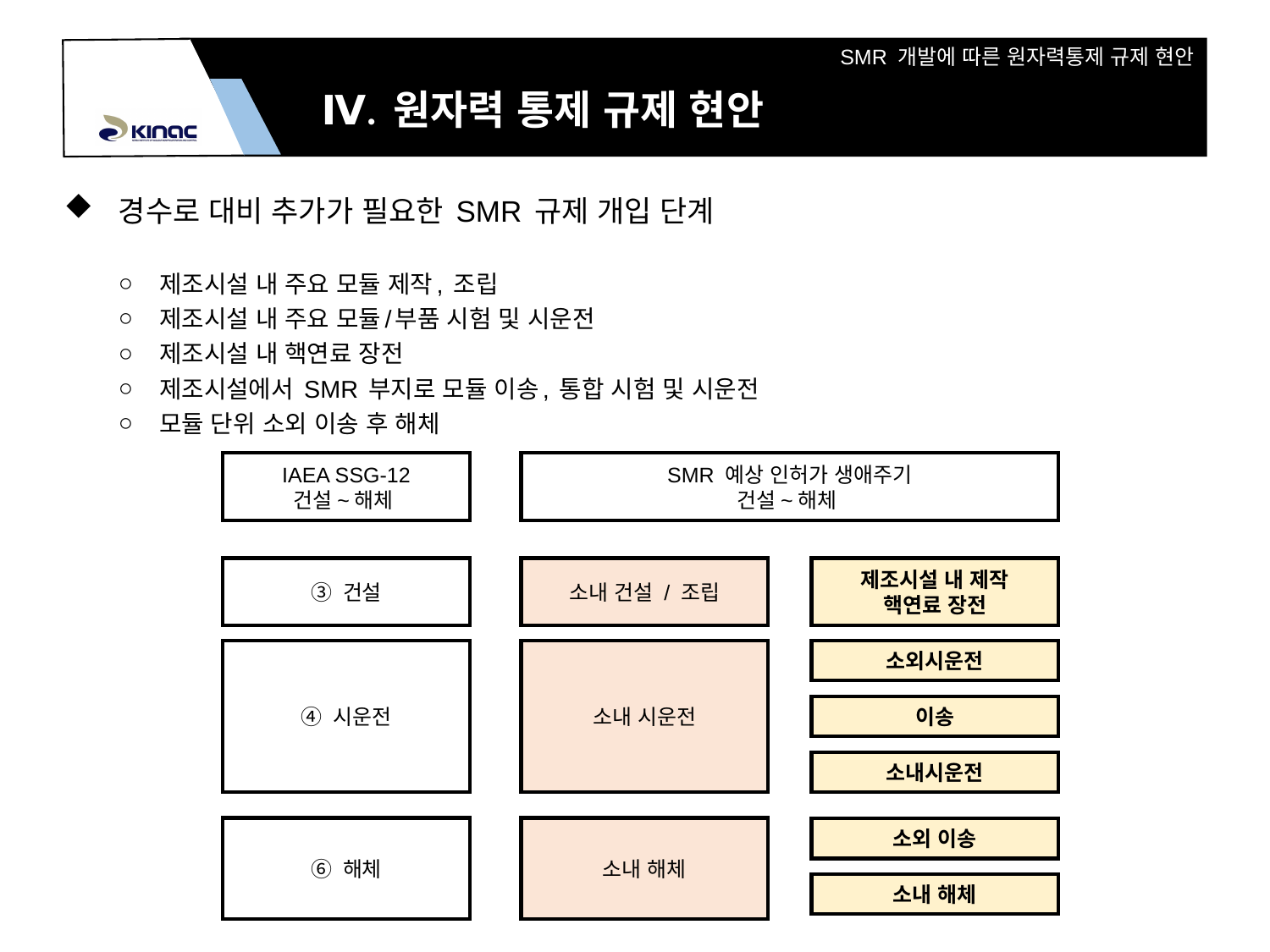

Ⅳ. 원자력 통제 규제 현안
경수로 대비 추가가 필요한 SMR 규제 개입 단계

제조시설 내 주요 모듈 제작, 조립
제조시설 내 주요 모듈/부품 시험 및 시운전
제조시설 내 핵연료 장전
제조시설에서 SMR 부지로 모듈 이송, 통합 시험 및 시운전
모듈 단위 소외 이송 후 해체
IAEA SSG-12
건설~해체
SMR 예상 인허가 생애주기
건설~해체
제조시설 내 제작
핵연료 장전
③ 건설
소내 건설 / 조립
소내 시운전
④ 시운전
소외시운전
이송
소내시운전
⑥ 해체
소내 해체
소외 이송
소내 해체